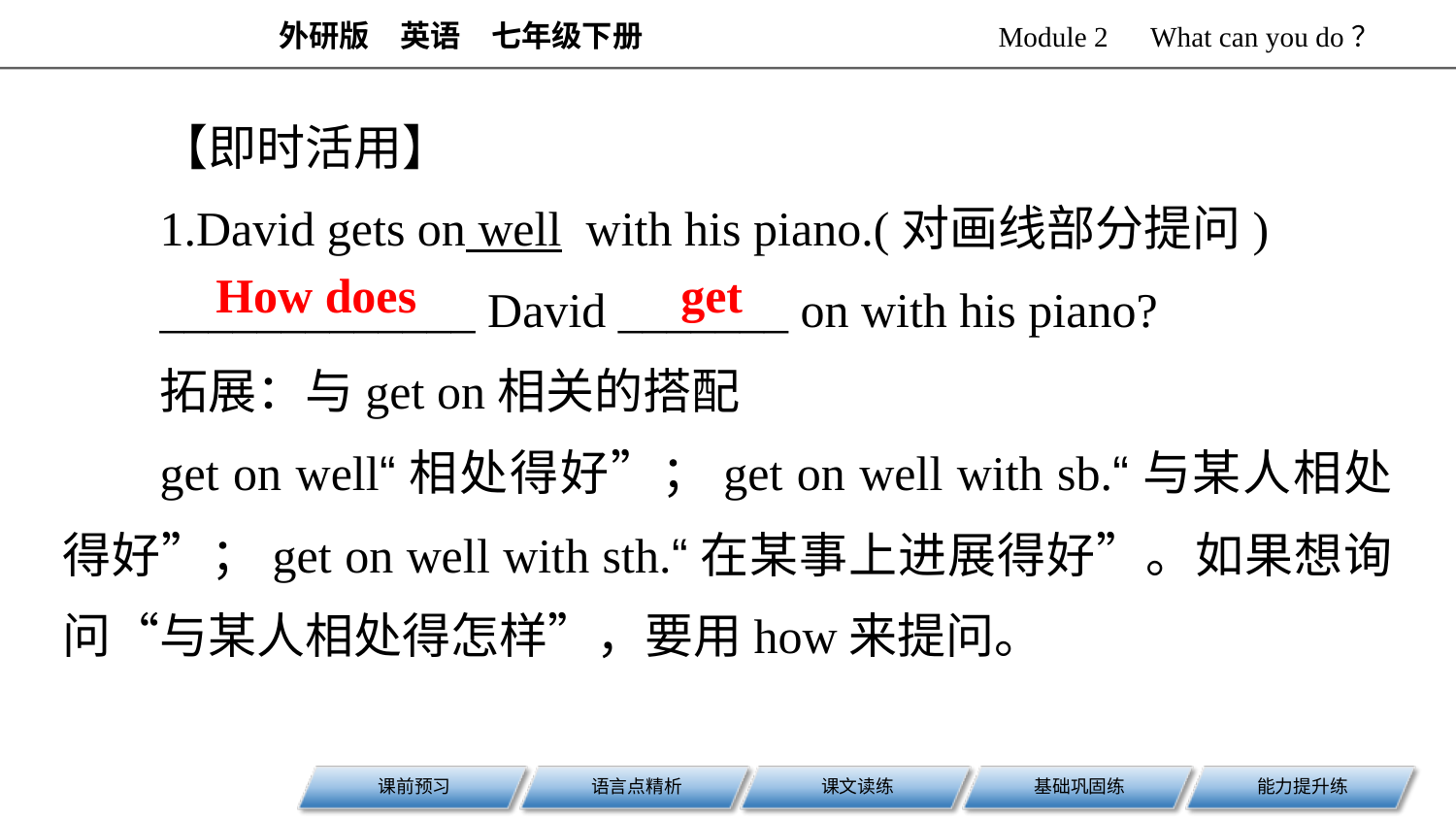

【即时活用】
1.David gets on well  with his piano.(对画线部分提问)
_____________ David _______ on with his piano?
拓展：与get on相关的搭配
get on well“相处得好”；get on well with sb.“与某人相处得好”；get on well with sth.“在某事上进展得好”。如果想询问“与某人相处得怎样”，要用how来提问。
get
How does